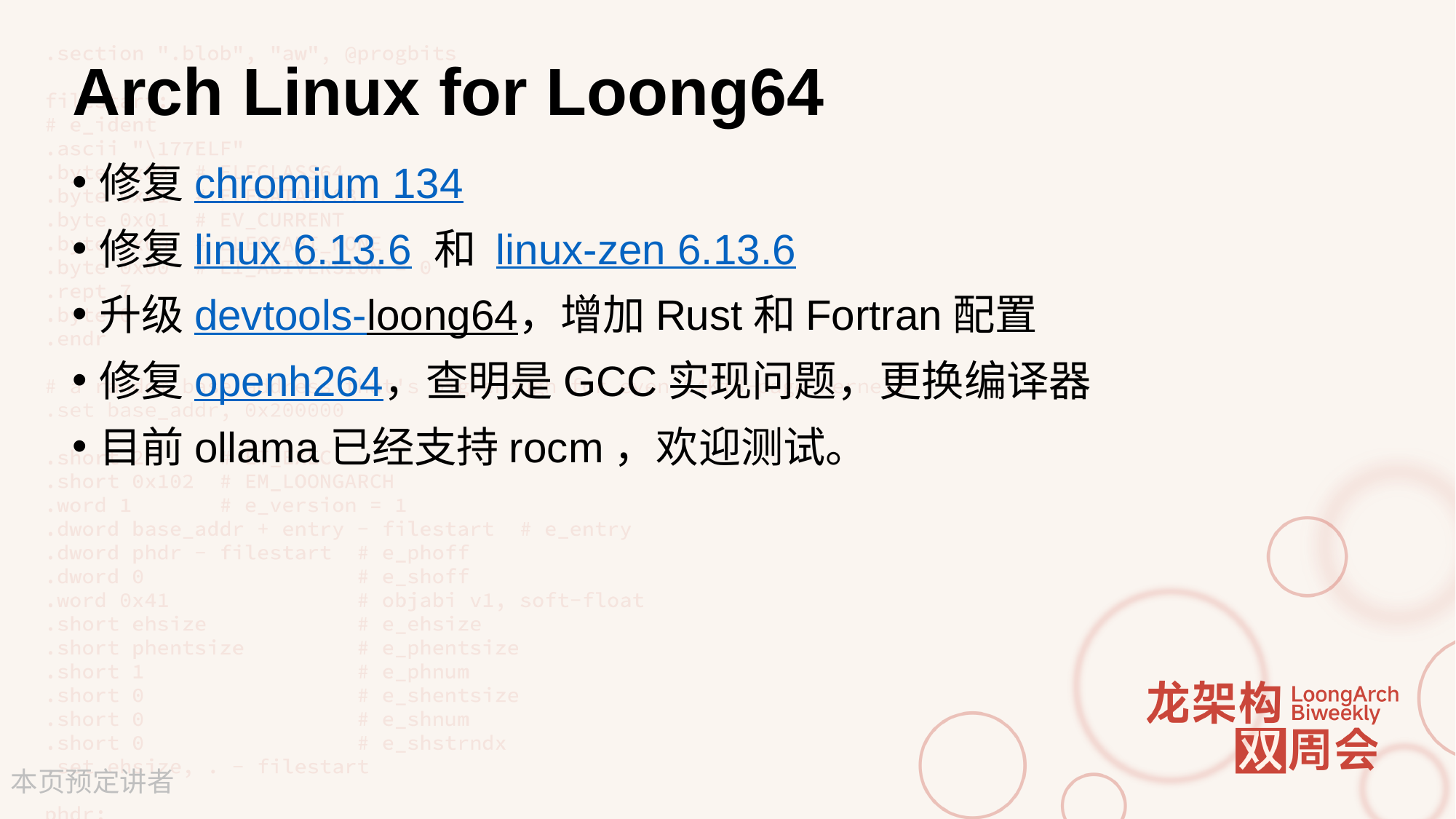

# Arch Linux for Loong64
修复chromium 134
修复linux 6.13.6 和 linux-zen 6.13.6
升级devtools-loong64，增加Rust和Fortran配置
修复openh264，查明是GCC实现问题，更换编译器
目前ollama已经支持rocm，欢迎测试。